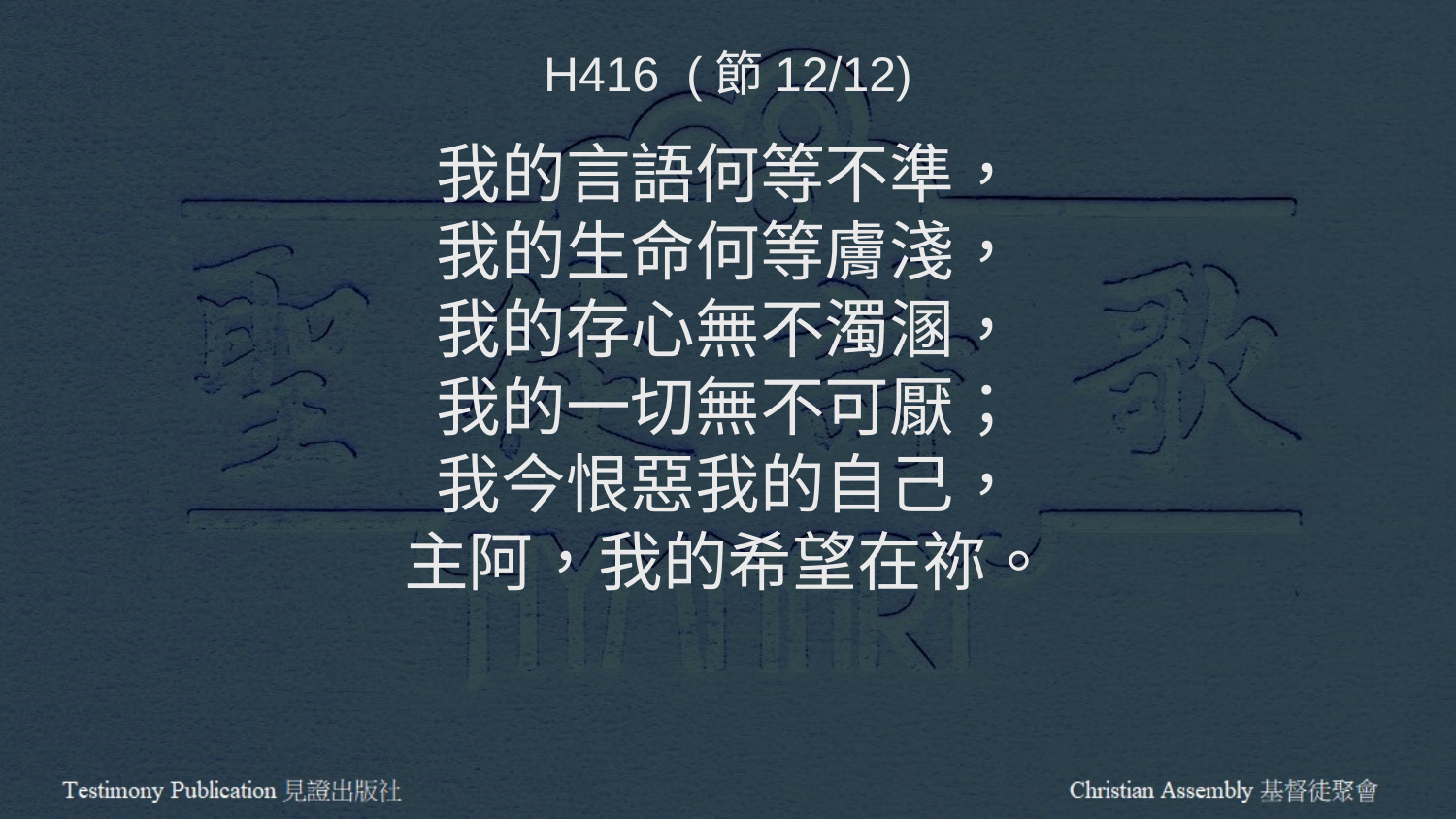

H416  (節12/12)

我的言語何等不準，
我的生命何等膚淺，
我的存心無不濁溷，
我的一切無不可厭；
我今恨惡我的自己，
主阿，我的希望在祢。